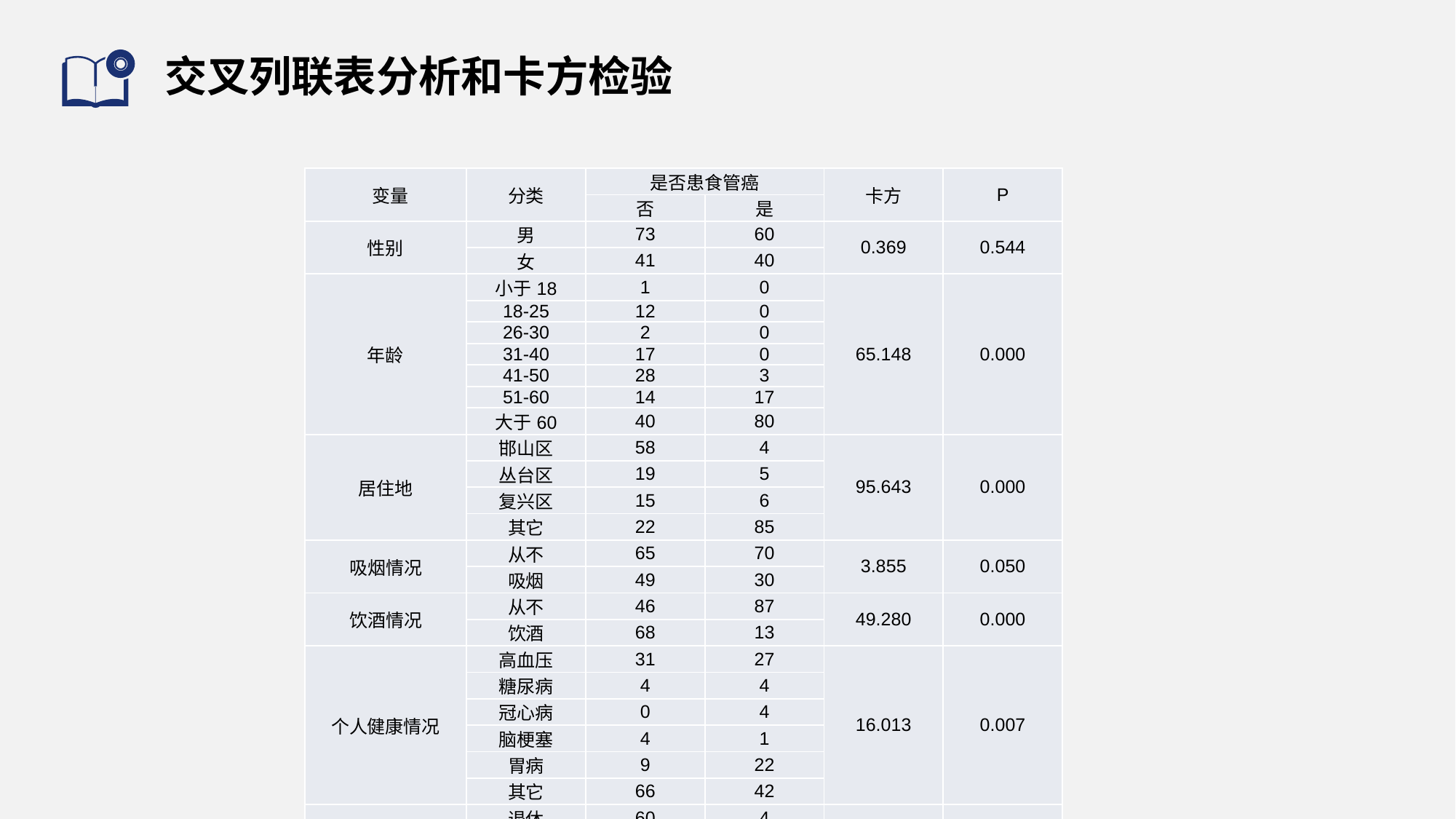

# 交叉列联表分析和卡方检验
| 变量 | 分类 | 是否患食管癌 |  | 卡方 | P |
| --- | --- | --- | --- | --- | --- |
|  |  | 否 | 是 |  |  |
| 性别 | 男 | 73 | 60 | 0.369 | 0.544 |
|  | 女 | 41 | 40 |  |  |
| 年龄 | 小于18 | 1 | 0 | 65.148 | 0.000 |
|  | 18-25 | 12 | 0 |  |  |
|  | 26-30 | 2 | 0 |  |  |
|  | 31-40 | 17 | 0 |  |  |
|  | 41-50 | 28 | 3 |  |  |
|  | 51-60 | 14 | 17 |  |  |
|  | 大于60 | 40 | 80 |  |  |
| 居住地 | 邯山区 | 58 | 4 | 95.643 | 0.000 |
|  | 丛台区 | 19 | 5 |  |  |
|  | 复兴区 | 15 | 6 |  |  |
|  | 其它 | 22 | 85 |  |  |
| 吸烟情况 | 从不 | 65 | 70 | 3.855 | 0.050 |
|  | 吸烟 | 49 | 30 |  |  |
| 饮酒情况 | 从不 | 46 | 87 | 49.280 | 0.000 |
|  | 饮酒 | 68 | 13 |  |  |
| 个人健康情况 | 高血压 | 31 | 27 | 16.013 | 0.007 |
|  | 糖尿病 | 4 | 4 |  |  |
|  | 冠心病 | 0 | 4 |  |  |
|  | 脑梗塞 | 4 | 1 |  |  |
|  | 胃病 | 9 | 22 |  |  |
|  | 其它 | 66 | 42 |  |  |
| 从事工作 | 退休 | 60 | 4 | 60.101 | 0.000 |
|  | 工作 | 54 | 96 |  |  |